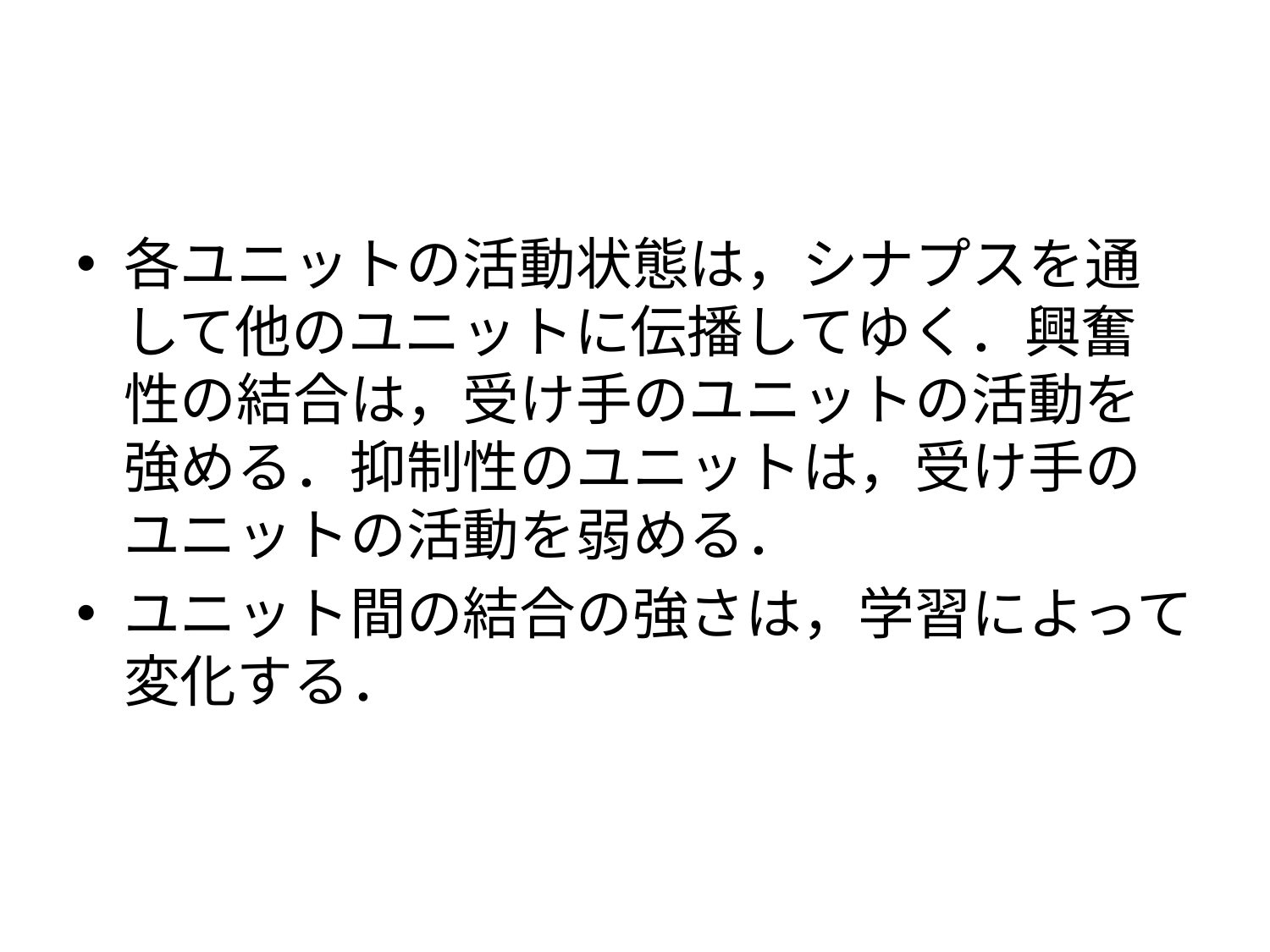

#
各ユニットの活動状態は，シナプスを通して他のユニットに伝播してゆく．興奮性の結合は，受け手のユニットの活動を強める．抑制性のユニットは，受け手のユニットの活動を弱める．
ユニット間の結合の強さは，学習によって変化する．